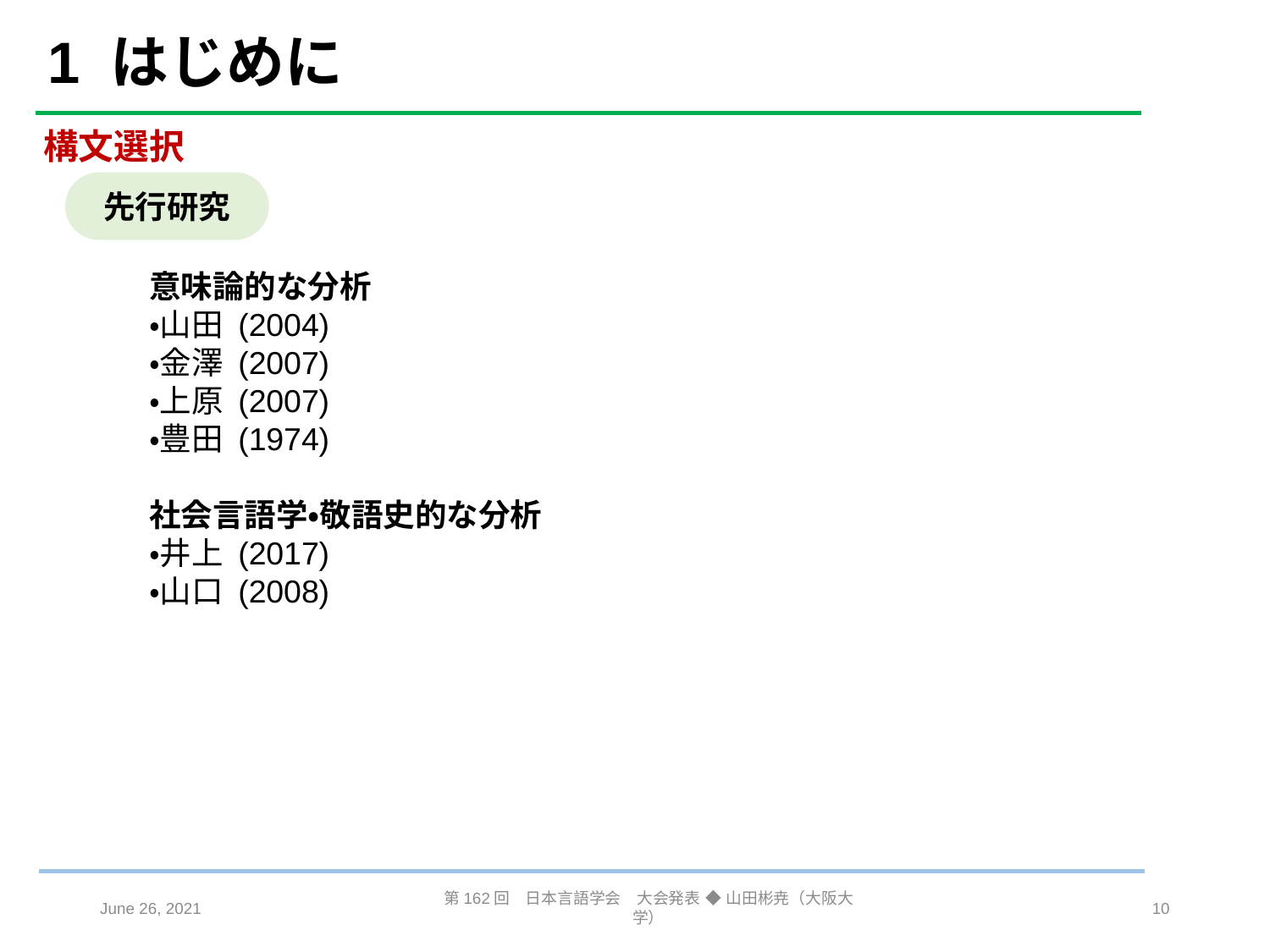

# 1 はじめに
構文選択
先行研究
意味論的な分析
・山田 (2004)
・金澤 (2007)
・上原 (2007)
・豊田 (1974)

社会言語学・敬語史的な分析
・井上 (2017)
・山口 (2008)
June 26, 2021
第162回　日本言語学会　大会発表 ◆ 山田彬尭（大阪大学）
10